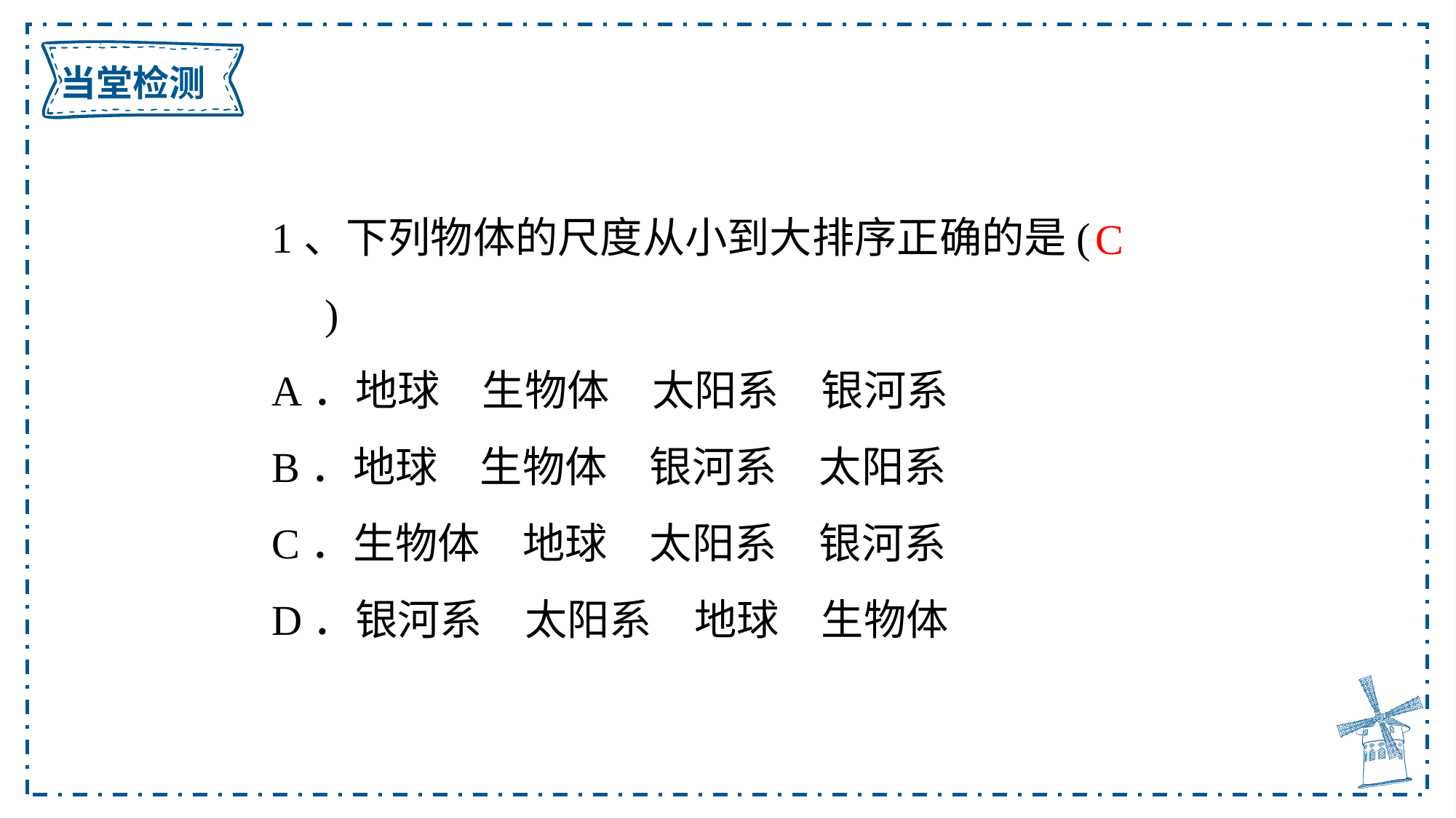

1、下列物体的尺度从小到大排序正确的是(　　)
A．地球　生物体　太阳系　银河系
B．地球　生物体　银河系　太阳系
C．生物体　地球　太阳系　银河系
D．银河系　太阳系　地球　生物体
C